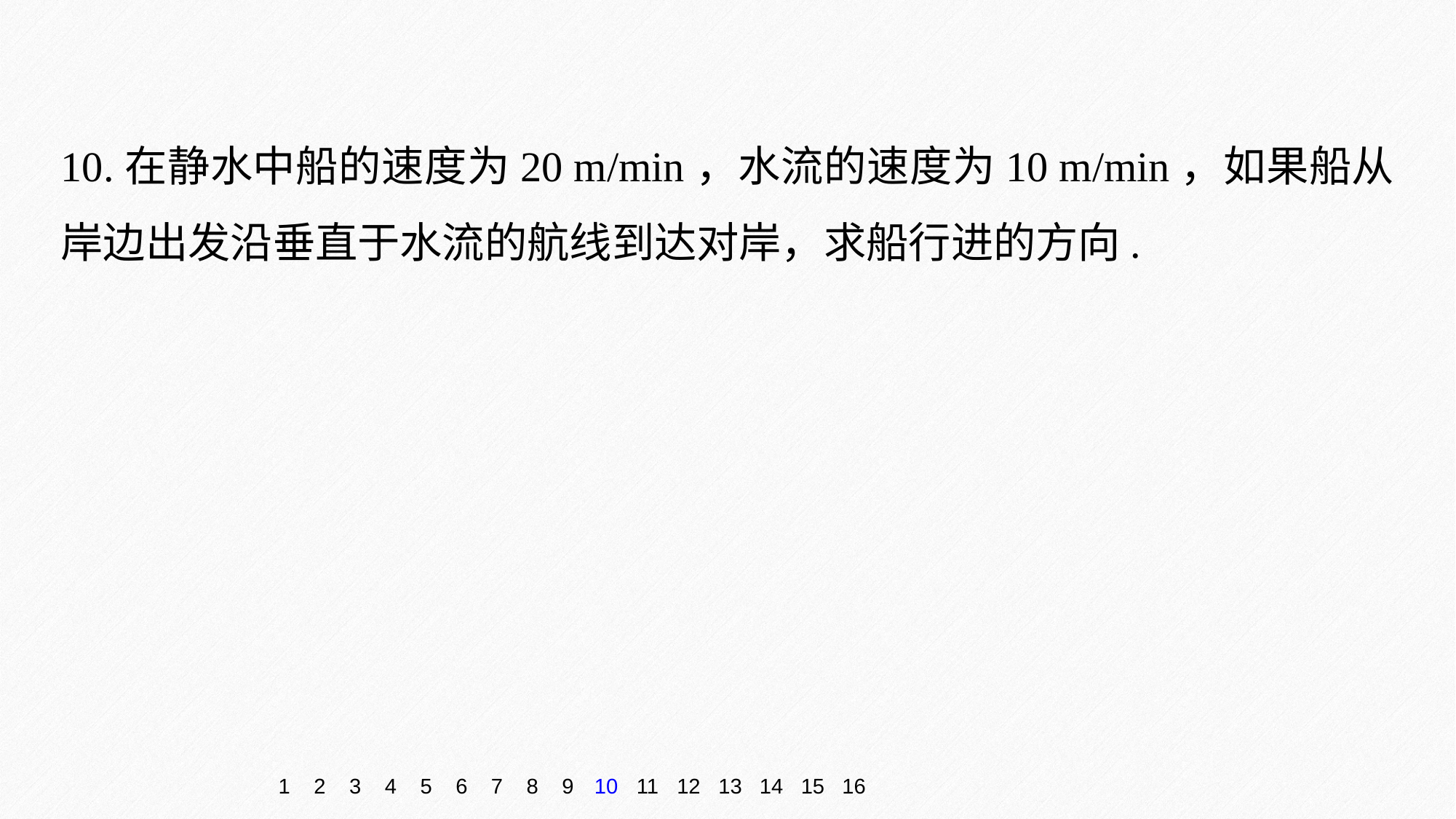

10.在静水中船的速度为20 m/min，水流的速度为10 m/min，如果船从岸边出发沿垂直于水流的航线到达对岸，求船行进的方向.
1
2
3
4
5
6
7
8
9
10
11
12
13
14
15
16